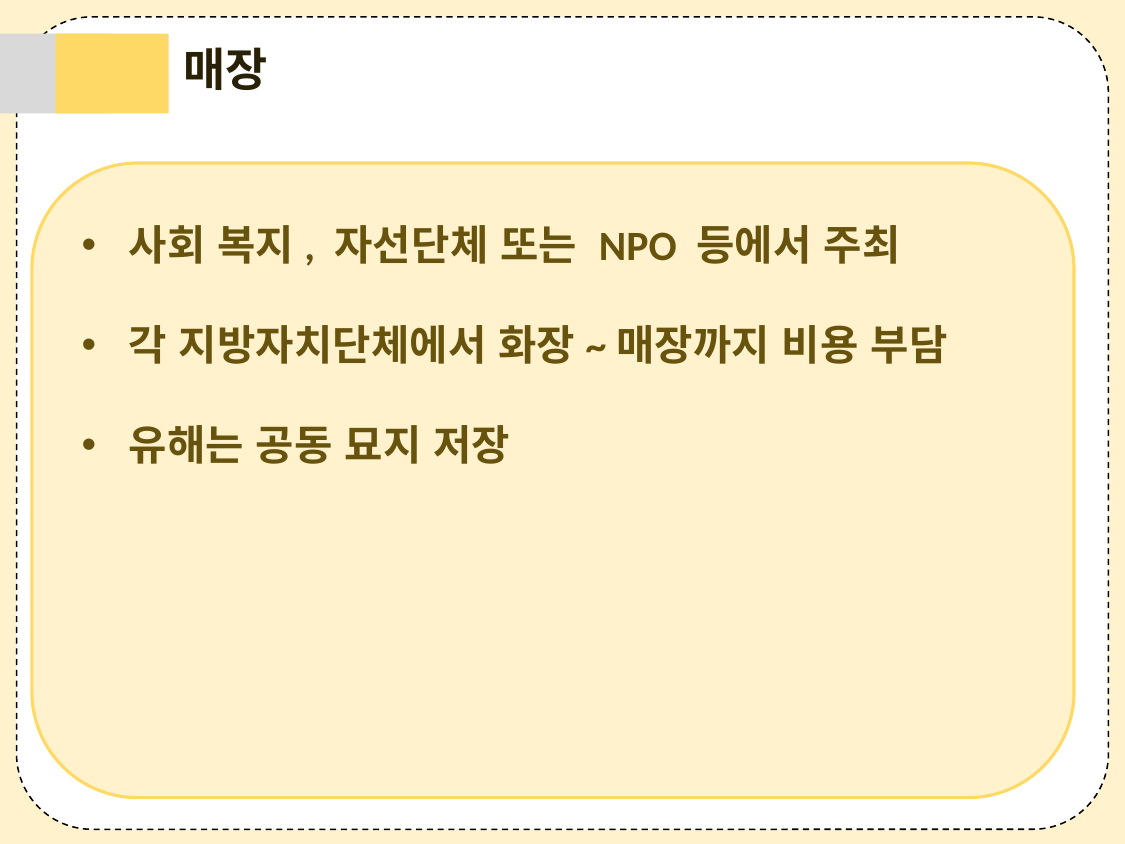

매장

사회 복지, 자선단체 또는 NPO 등에서 주최

각 지방자치단체에서 화장~매장까지 비용 부담

유해는 공동 묘지 저장